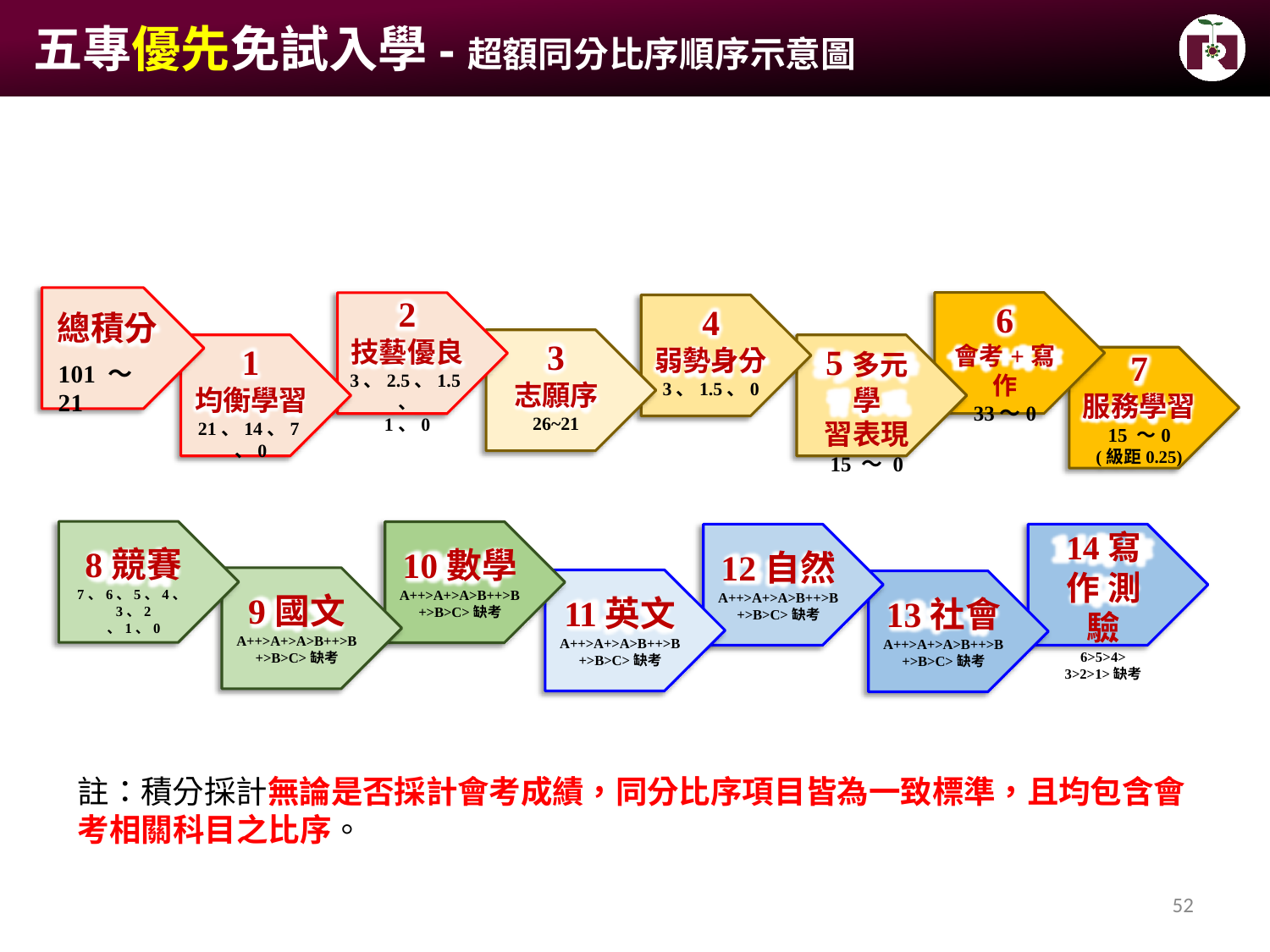

# 五專優先免試入學-超額同分比序順序示意圖

2
技藝優良
3、2.5、1.5、
1、0
總積分
101 ～ 21
6
會考+寫作
33～0
4
弱勢身分
3、1.5、0

3
志願序
26~21
5多元學
習表現
15 ～ 0
1
均衡學習
21、14、7、0
7
服務學習
15 ～0
(級距0.25)

14寫作 測驗
6>5>4>
3>2>1>缺考
8競賽
7、6、5、4、3、2
、1、0
10數學
A++>A+>A>B++>B
+>B>C>缺考
12自然
A++>A+>A>B++>B
+>B>C>缺考

9國文
A++>A+>A>B++>B
+>B>C>缺考
11英文
A++>A+>A>B++>B
+>B>C>缺考
13社會
A++>A+>A>B++>B
+>B>C>缺考
註：積分採計無論是否採計會考成績，同分比序項目皆為一致標準，且均包含會
考相關科目之比序。
52